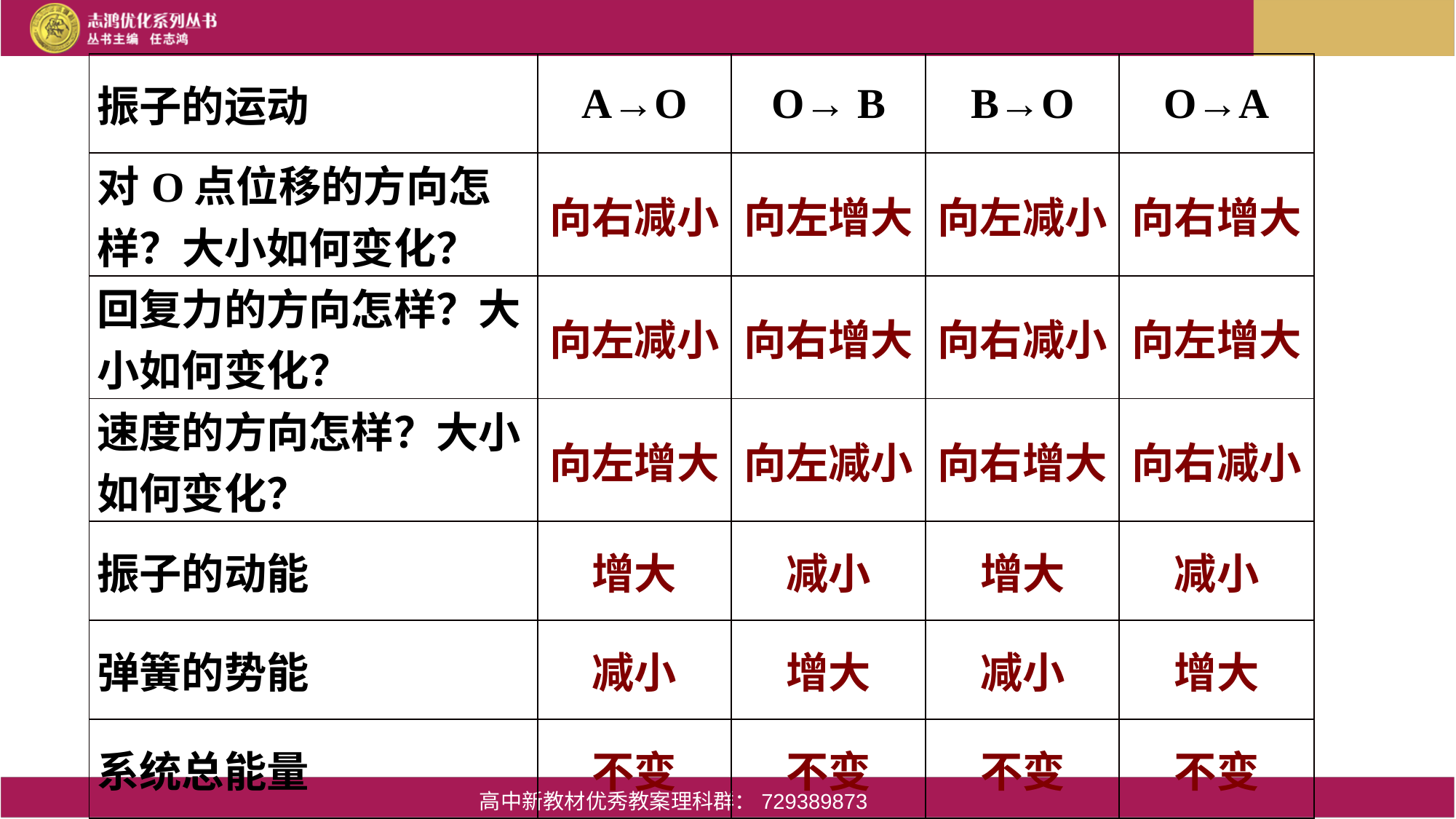

| 振子的运动 | A→O | O→ B | B→O | O→A |
| --- | --- | --- | --- | --- |
| 对O点位移的方向怎样？大小如何变化？ | 向右减小 | 向左增大 | 向左减小 | 向右增大 |
| 回复力的方向怎样？大小如何变化？ | 向左减小 | 向右增大 | 向右减小 | 向左增大 |
| 速度的方向怎样？大小如何变化？ | 向左增大 | 向左减小 | 向右增大 | 向右减小 |
| 振子的动能 | 增大 | 减小 | 增大 | 减小 |
| 弹簧的势能 | 减小 | 增大 | 减小 | 增大 |
| 系统总能量 | 不变 | 不变 | 不变 | 不变 |